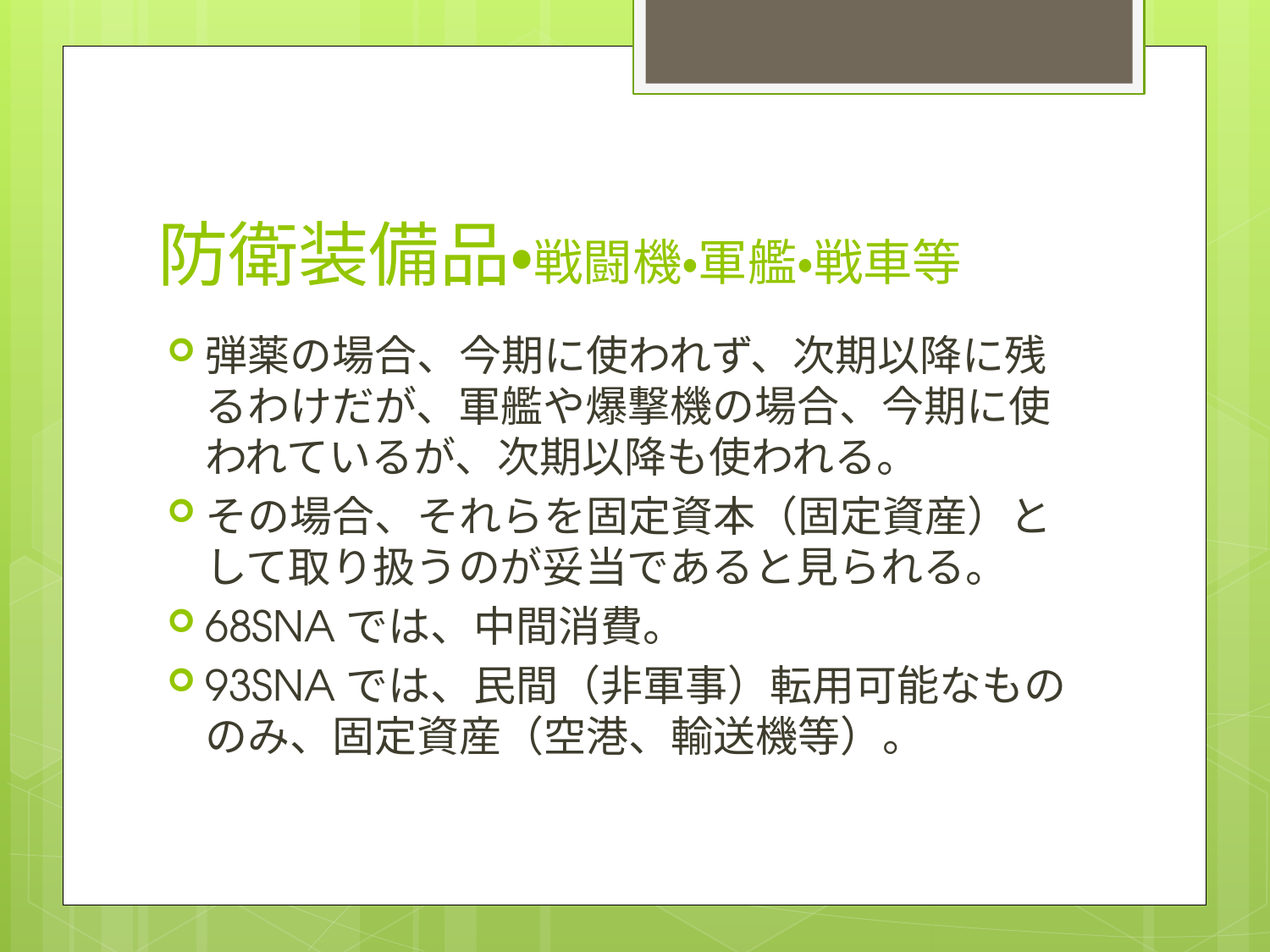

# 防衛装備品・戦闘機・軍艦・戦車等
弾薬の場合、今期に使われず、次期以降に残るわけだが、軍艦や爆撃機の場合、今期に使われているが、次期以降も使われる。
その場合、それらを固定資本（固定資産）として取り扱うのが妥当であると見られる。
68SNAでは、中間消費。
93SNAでは、民間（非軍事）転用可能なもののみ、固定資産（空港、輸送機等）。